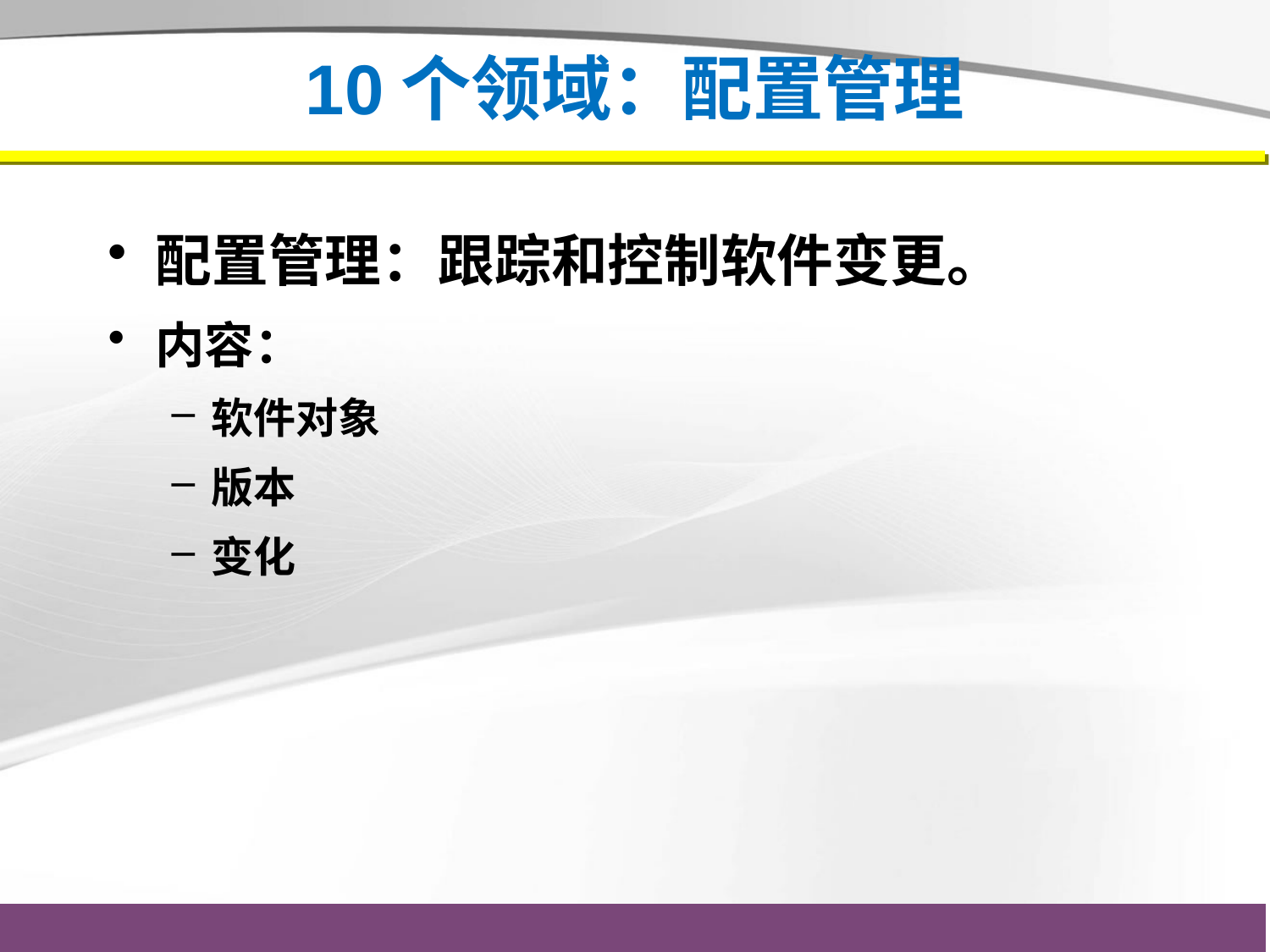

# 10个领域：配置管理
配置管理：跟踪和控制软件变更。
内容：
软件对象
版本
变化